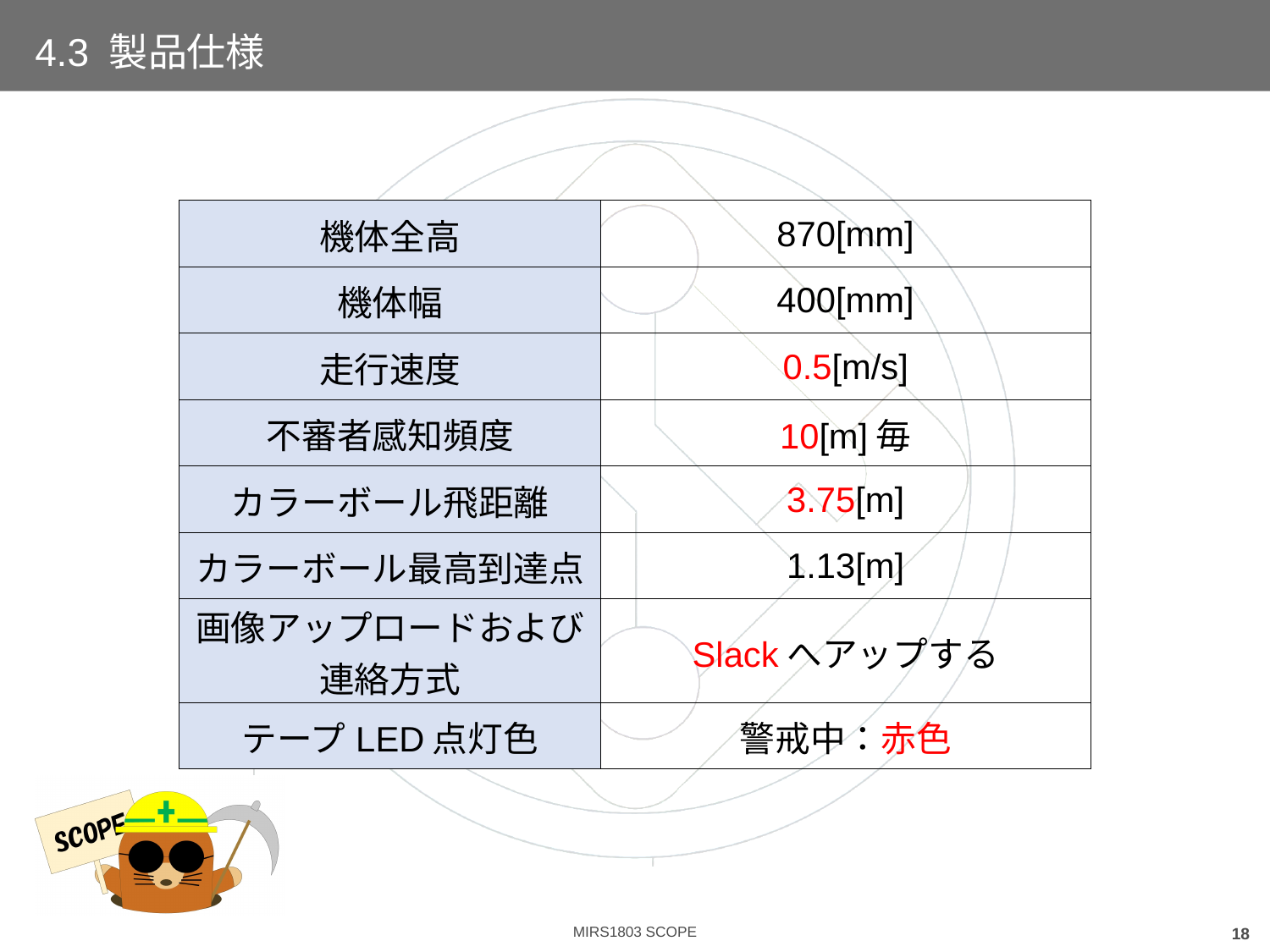

# 4.3 製品仕様
| 機体全高 | 870[mm] |
| --- | --- |
| 機体幅 | 400[mm] |
| 走行速度 | 0.5[m/s] |
| 不審者感知頻度 | 10[m]毎 |
| カラーボール飛距離 | 3.75[m] |
| カラーボール最高到達点 | 1.13[m] |
| 画像アップロードおよび連絡方式 | Slackへアップする |
| テープLED点灯色 | 警戒中：赤色 |
18